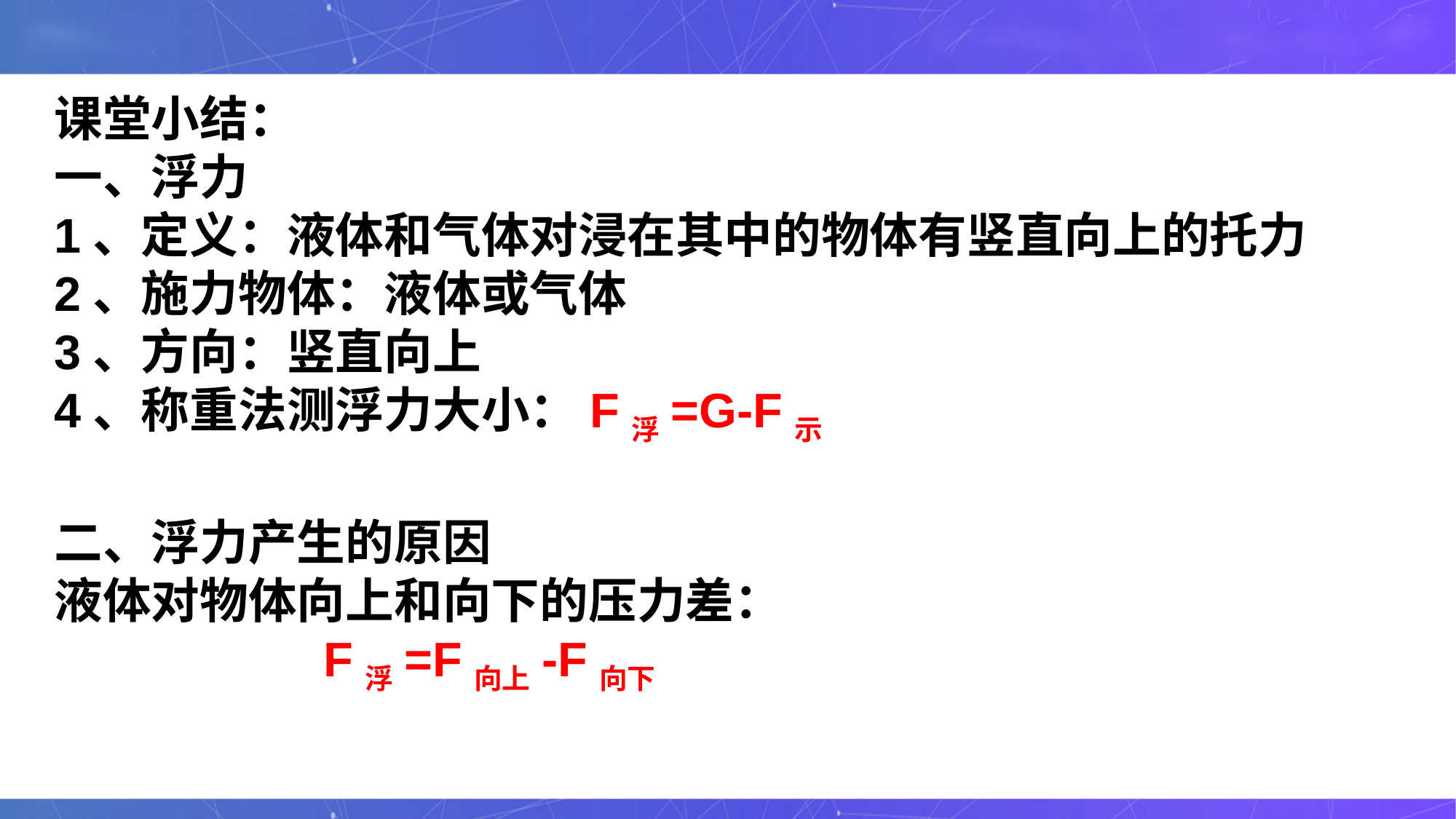

课堂小结：
一、浮力
1、定义：液体和气体对浸在其中的物体有竖直向上的托力
2、施力物体：液体或气体
3、方向：竖直向上
4、称重法测浮力大小：F浮=G-F示

二、浮力产生的原因
液体对物体向上和向下的压力差：
                    F浮=F向上-F向下